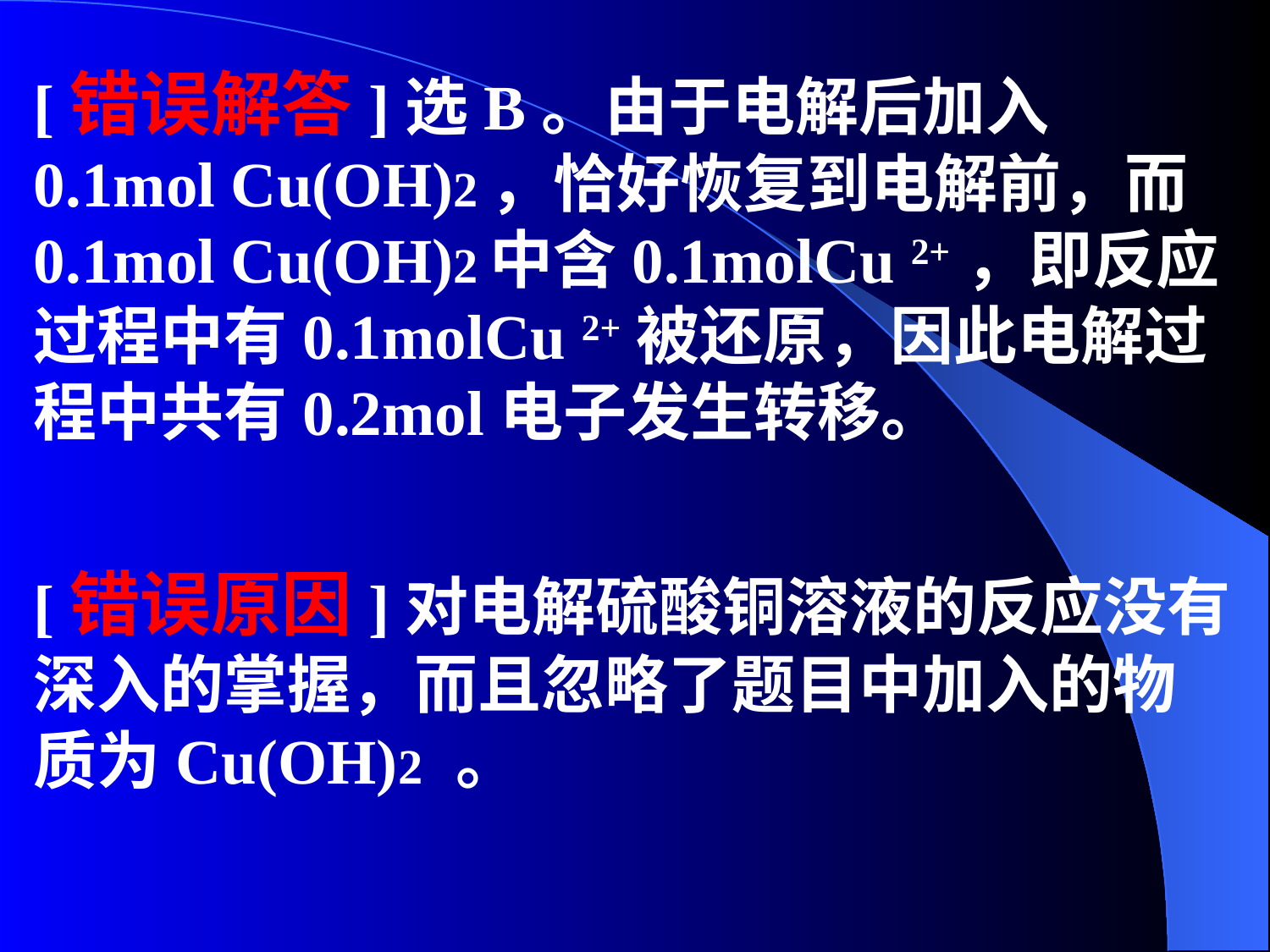

[错误解答]选B。由于电解后加入0.1mol Cu(OH)2，恰好恢复到电解前，而0.1mol Cu(OH)2中含0.1molCu 2+，即反应过程中有0.1molCu 2+被还原，因此电解过程中共有0.2mol电子发生转移。
[错误原因]对电解硫酸铜溶液的反应没有深入的掌握，而且忽略了题目中加入的物质为Cu(OH)2 。

15